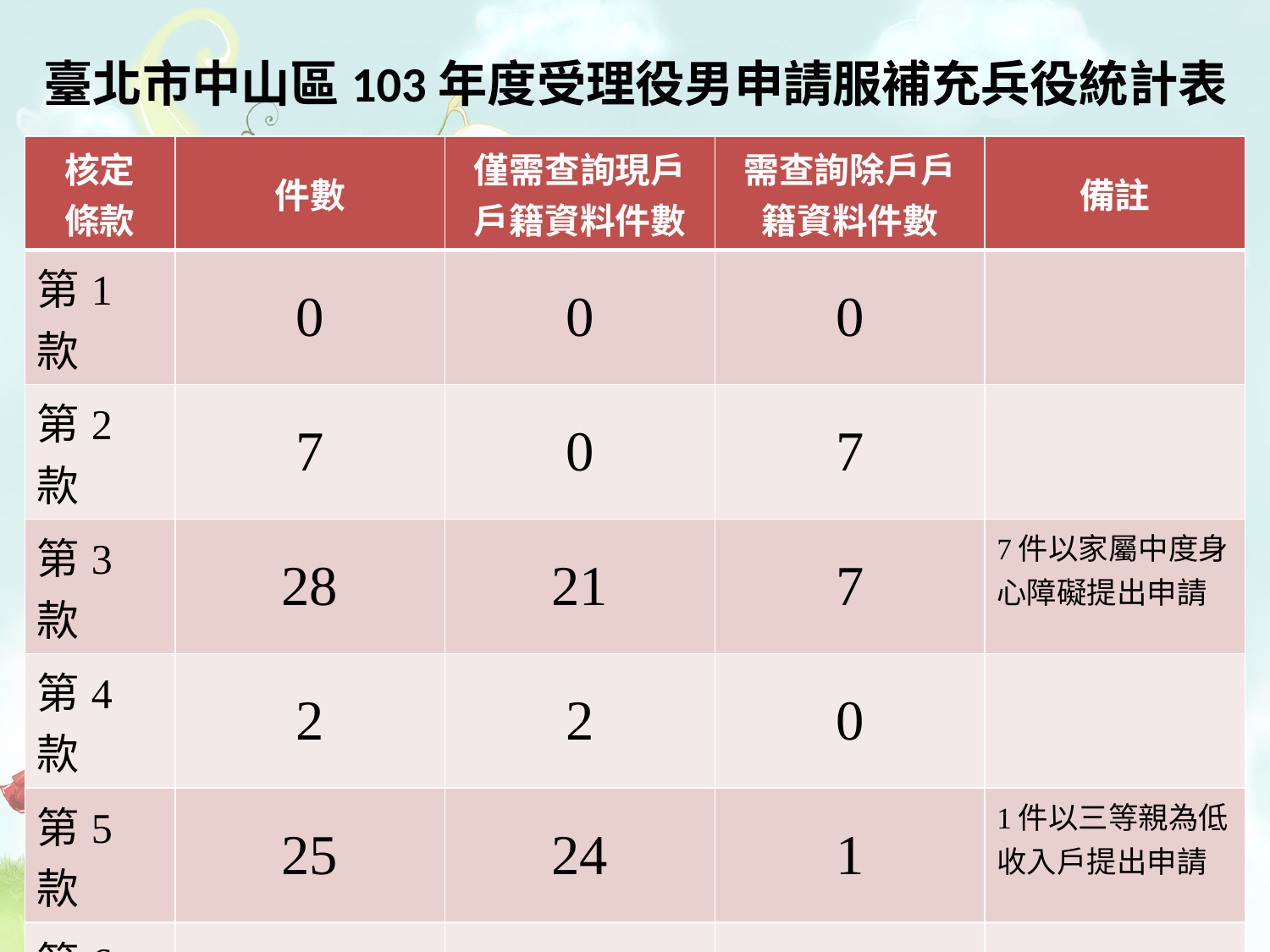

臺北市中山區103年度受理役男申請服補充兵役統計表
| 核定 條款 | 件數 | 僅需查詢現戶戶籍資料件數 | 需查詢除戶戶籍資料件數 | 備註 |
| --- | --- | --- | --- | --- |
| 第1款 | 0 | 0 | 0 |  |
| 第2款 | 7 | 0 | 7 |  |
| 第3款 | 28 | 21 | 7 | 7件以家屬中度身心障礙提出申請 |
| 第4款 | 2 | 2 | 0 |  |
| 第5款 | 25 | 24 | 1 | 1件以三等親為低收入戶提出申請 |
| 第6款 | 1 | 0 | 1 |  |
| 合 計 | 63 | 47 (74.6%) | 16 (25.4%) |  |
13